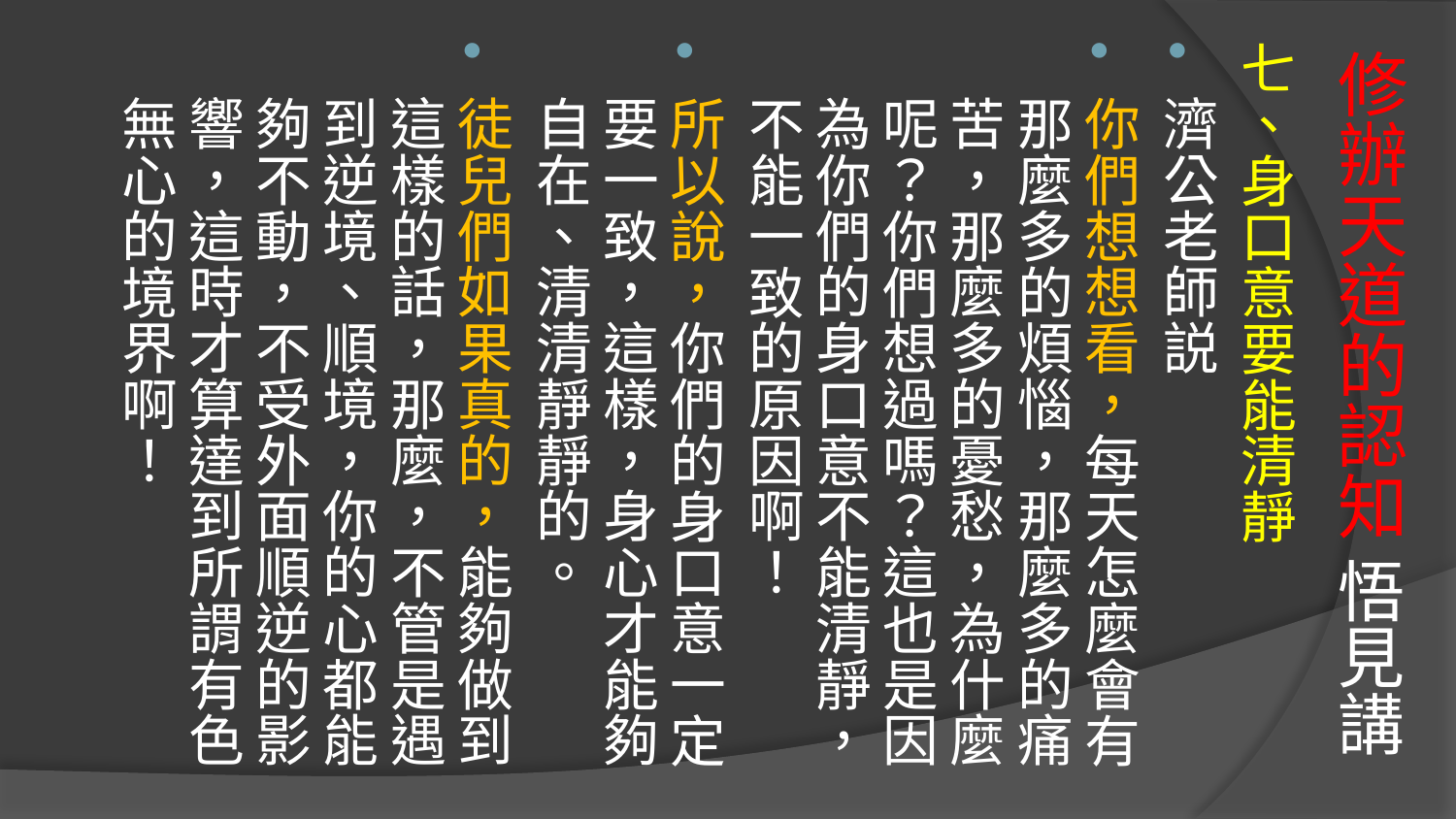

# 修辦天道的認知 悟見講
七、身口意要能清靜
濟公老師説
你們想想看，每天怎麼會有那麼多的煩惱，那麼多的痛苦，那麼多的憂愁，為什麼呢？你們想過嗎？這也是因為你們的身口意不能清靜，不能一致的原因啊！
所以說，你們的身口意一定要一致，這樣，身心才能夠自在、清清靜靜的。
徒兒們如果真的，能夠做到這樣的話，那麼，不管是遇到逆境、順境，你的心都能夠不動，不受外面順逆的影響，這時才算達到所謂有色無心的境界啊！